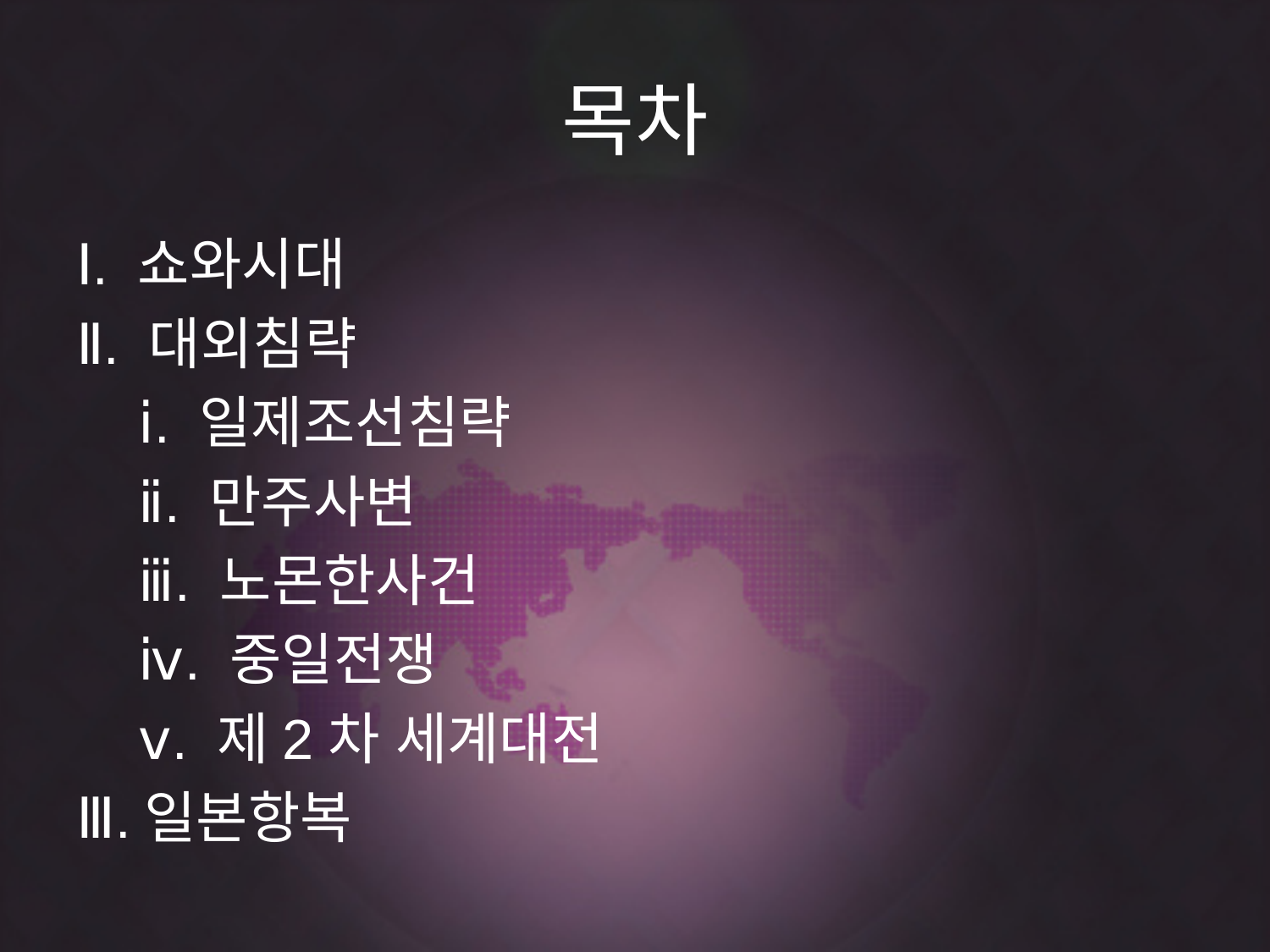

# 목차
Ⅰ. 쇼와시대
Ⅱ. 대외침략
    ⅰ. 일제조선침략
    ⅱ. 만주사변
    ⅲ. 노몬한사건
    ⅳ. 중일전쟁
    ⅴ. 제2차 세계대전
Ⅲ.일본항복